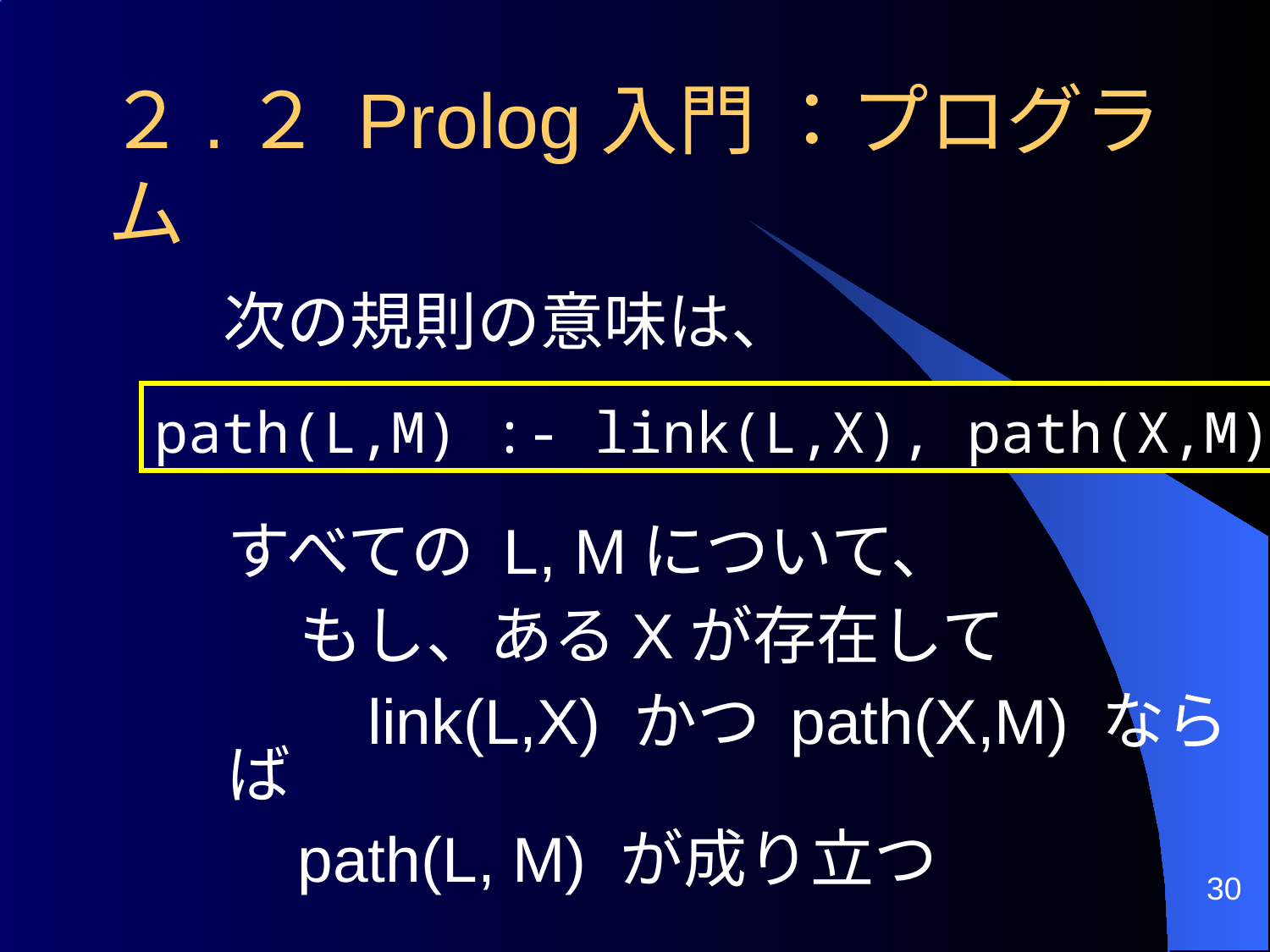

２.２ Prolog入門 ：プログラム
	次の規則の意味は、
path(L,M) :- link(L,X), path(X,M).
すべての L, Mについて、
    もし、あるXが存在して
        link(L,X) かつ path(X,M) ならば
    path(L, M) が成り立つ
30